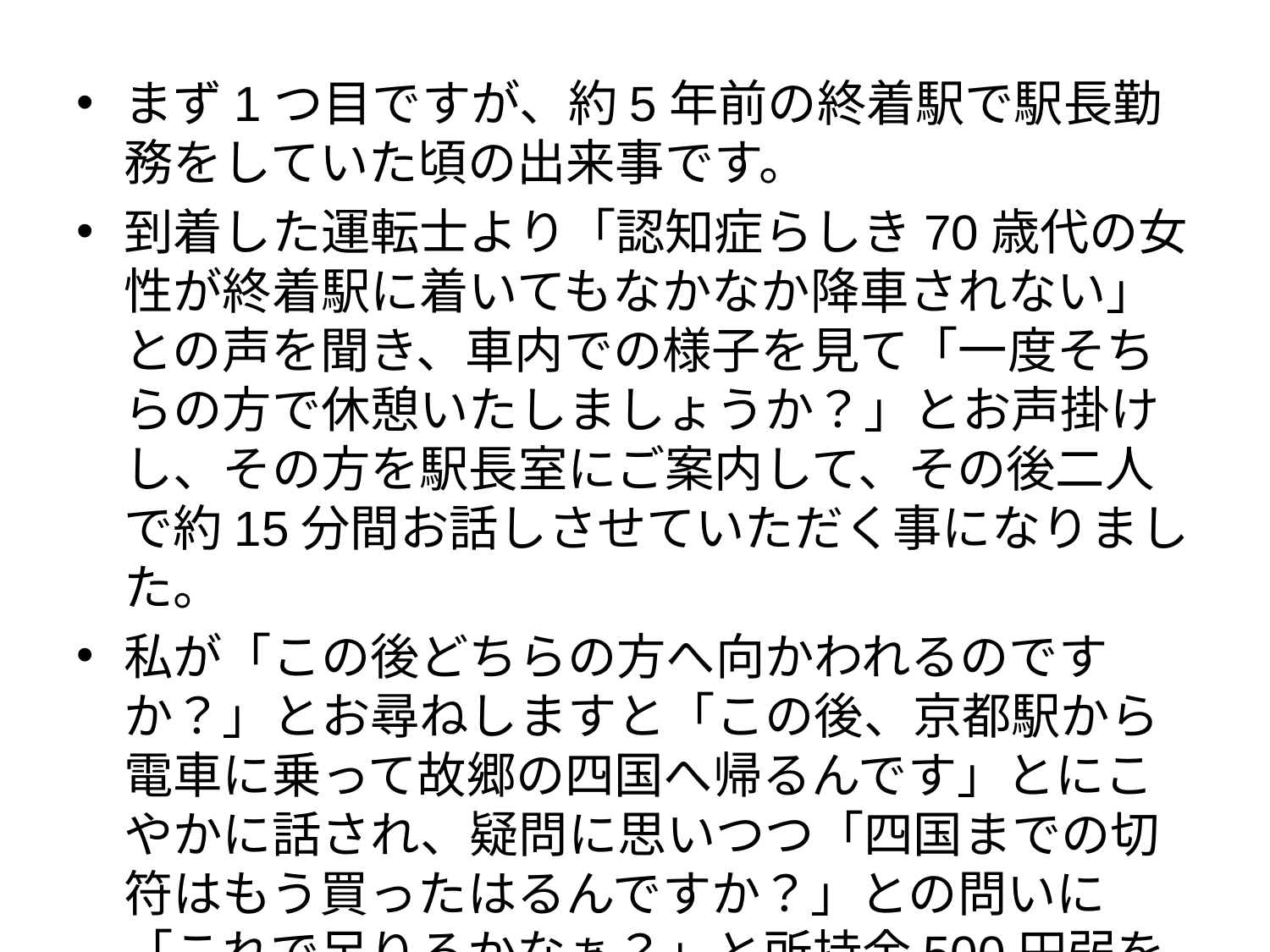

まず1つ目ですが、約5年前の終着駅で駅長勤務をしていた頃の出来事です。
到着した運転士より「認知症らしき70歳代の女性が終着駅に着いてもなかなか降車されない」との声を聞き、車内での様子を見て「一度そちらの方で休憩いたしましょうか？」とお声掛けし、その方を駅長室にご案内して、その後二人で約15分間お話しさせていただく事になりました。
私が「この後どちらの方へ向かわれるのですか？」とお尋ねしますと「この後、京都駅から電車に乗って故郷の四国へ帰るんです」とにこやかに話され、疑問に思いつつ「四国までの切符はもう買ったはるんですか？」との問いに「これで足りるかなぁ？」と所持金500円弱を出されました。